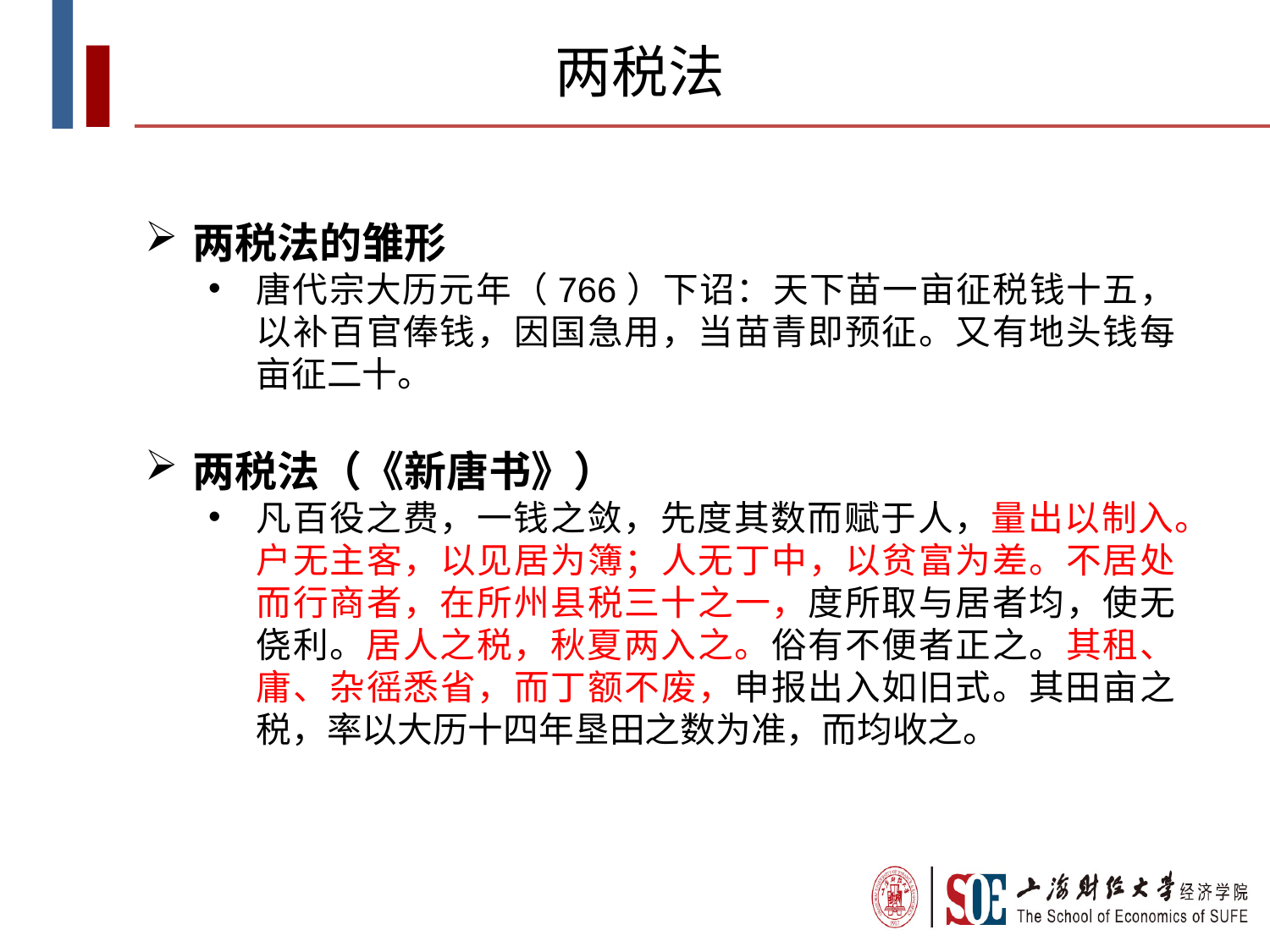

两税法
两税法的雏形
唐代宗大历元年（766）下诏：天下苗一亩征税钱十五，以补百官俸钱，因国急用，当苗青即预征。又有地头钱每亩征二十。

两税法（《新唐书》）
凡百役之费，一钱之敛，先度其数而赋于人，量出以制入。户无主客，以见居为簿；人无丁中，以贫富为差。不居处而行商者，在所州县税三十之一，度所取与居者均，使无侥利。居人之税，秋夏两入之。俗有不便者正之。其租、庸、杂徭悉省，而丁额不废，申报出入如旧式。其田亩之税，率以大历十四年垦田之数为准，而均收之。